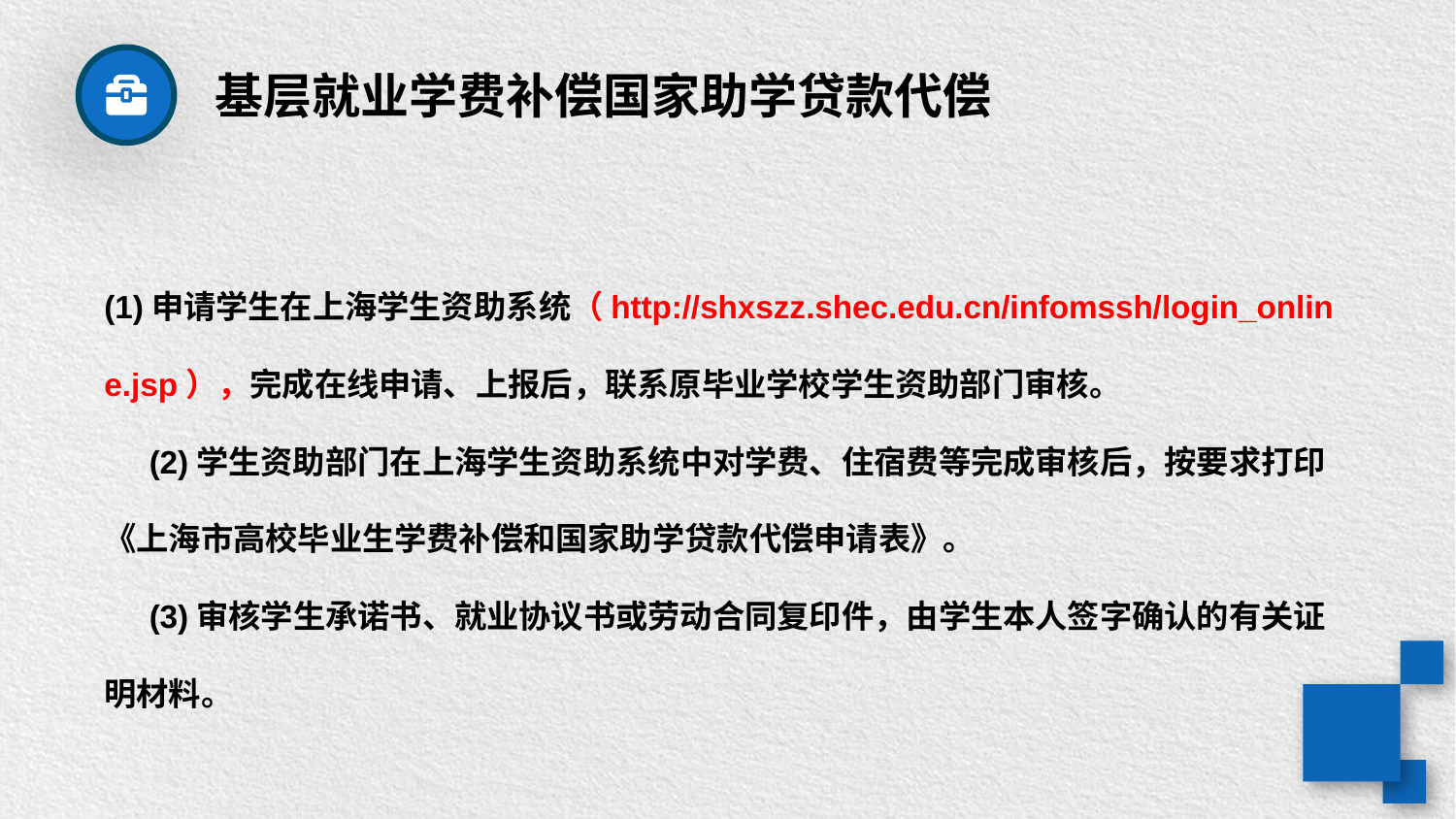

基层就业学费补偿国家助学贷款代偿

   (1)申请学生在上海学生资助系统（http://shxszz.shec.edu.cn/infomssh/login_online.jsp），完成在线申请、上报后，联系原毕业学校学生资助部门审核。
     (2)学生资助部门在上海学生资助系统中对学费、住宿费等完成审核后，按要求打印《上海市高校毕业生学费补偿和国家助学贷款代偿申请表》。
     (3)审核学生承诺书、就业协议书或劳动合同复印件，由学生本人签字确认的有关证明材料。